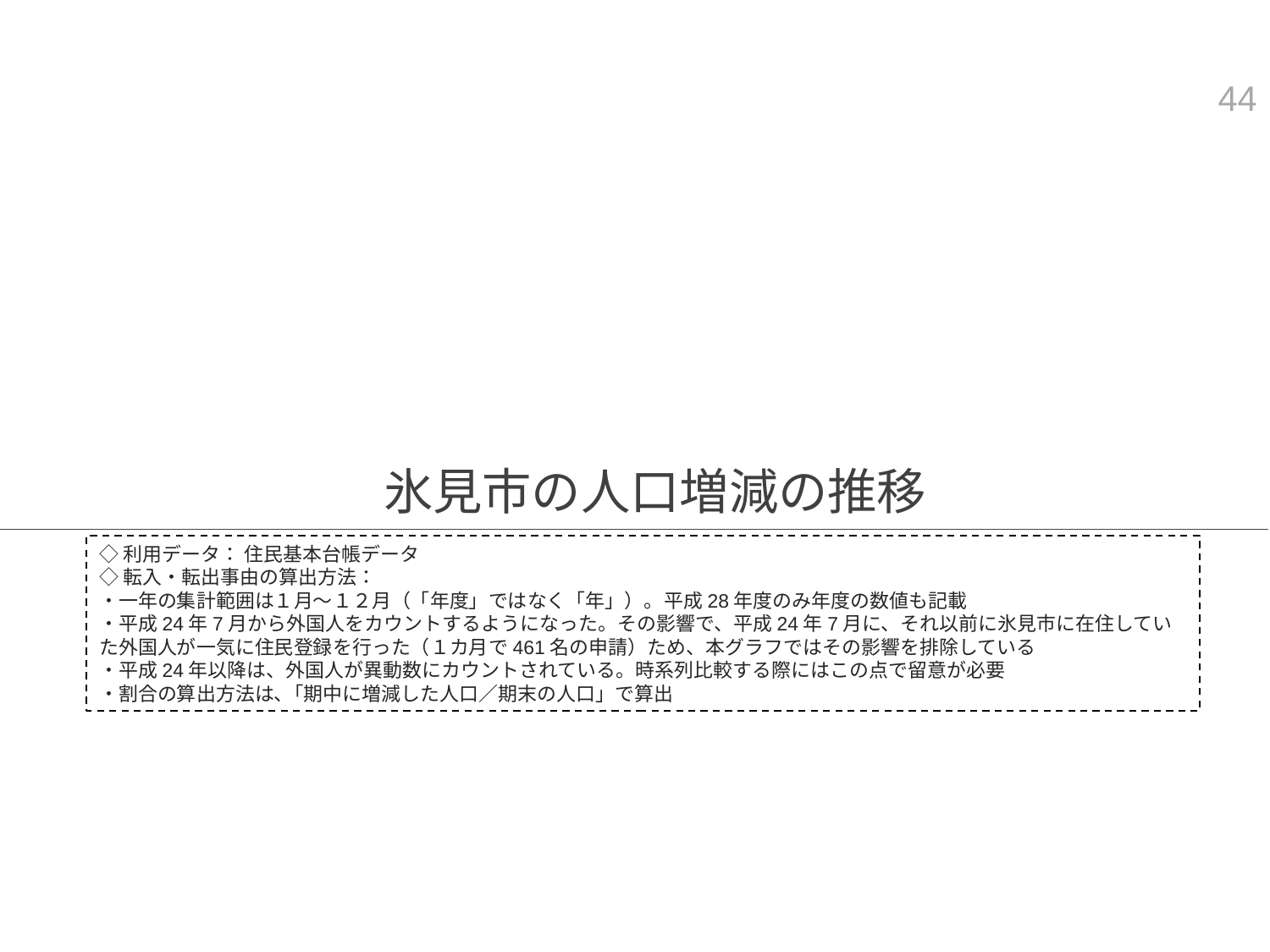

44
# 氷見市の人口増減の推移
◇利用データ： 住民基本台帳データ
◇転入・転出事由の算出方法：
・一年の集計範囲は１月～１２月（「年度」ではなく「年」）。平成28年度のみ年度の数値も記載
・平成24年7月から外国人をカウントするようになった。その影響で、平成24年7月に、それ以前に氷見市に在住していた外国人が一気に住民登録を行った（１カ月で461名の申請）ため、本グラフではその影響を排除している
・平成24年以降は、外国人が異動数にカウントされている。時系列比較する際にはこの点で留意が必要
・割合の算出方法は、｢期中に増減した人口／期末の人口」で算出